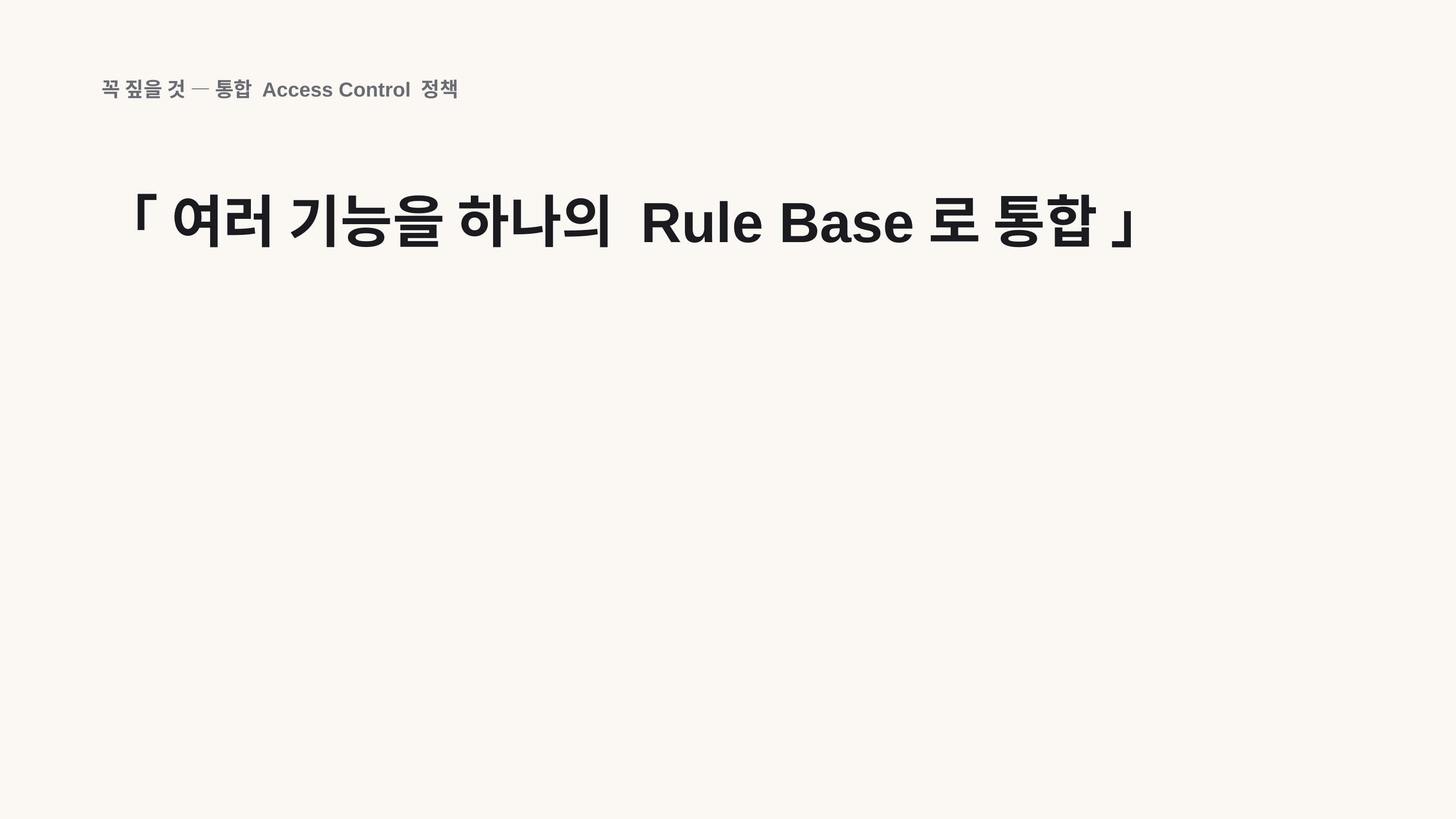

꼭 짚을 것 — 통합 Access Control 정책
「 여러 기능을 하나의 Rule Base로 통합 」